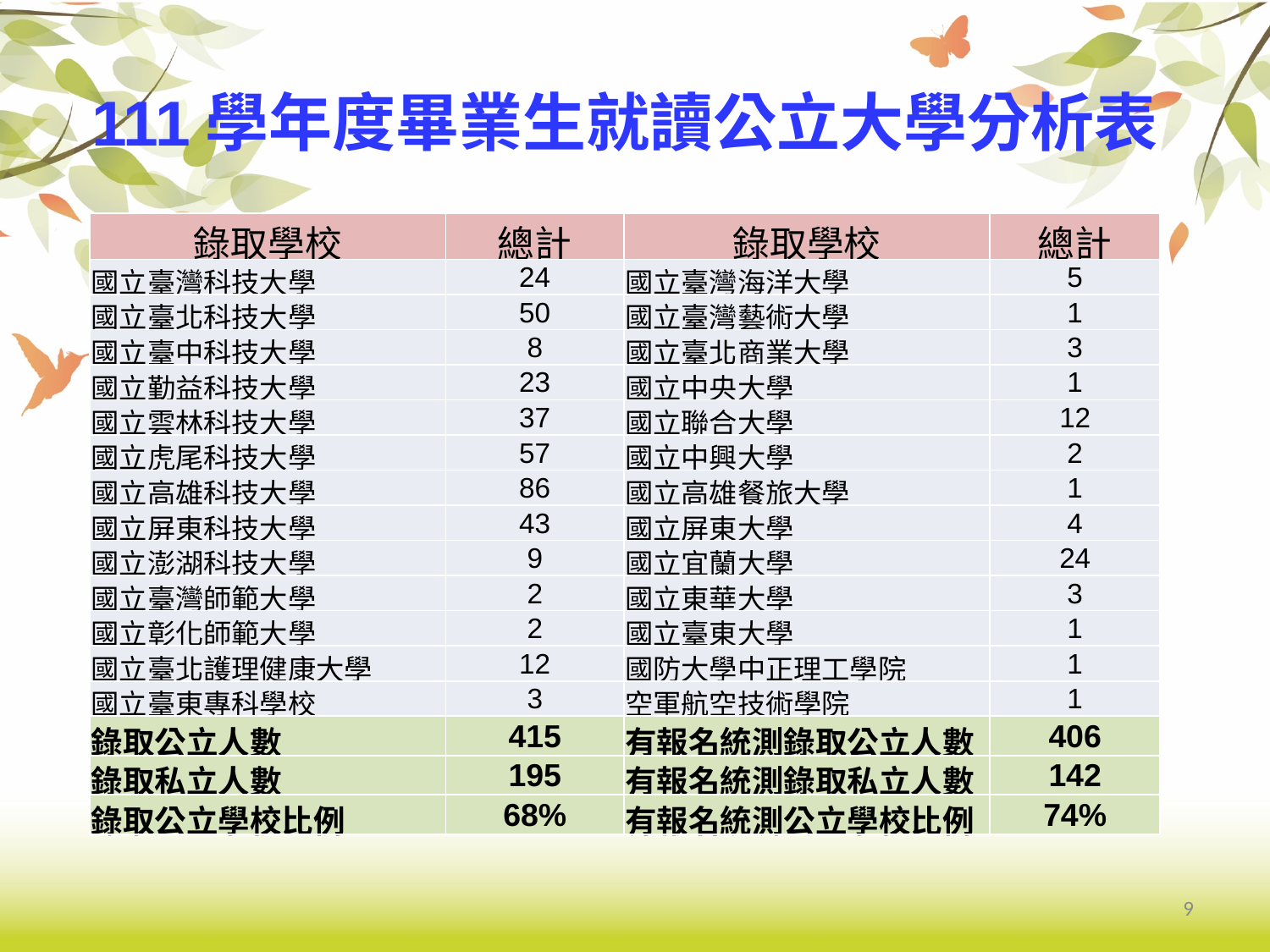

111學年度畢業生就讀公立大學分析表
| 錄取學校 | 總計 | 錄取學校 | 總計 |
| --- | --- | --- | --- |
| 國立臺灣科技大學 | 24 | 國立臺灣海洋大學 | 5 |
| 國立臺北科技大學 | 50 | 國立臺灣藝術大學 | 1 |
| 國立臺中科技大學 | 8 | 國立臺北商業大學 | 3 |
| 國立勤益科技大學 | 23 | 國立中央大學 | 1 |
| 國立雲林科技大學 | 37 | 國立聯合大學 | 12 |
| 國立虎尾科技大學 | 57 | 國立中興大學 | 2 |
| 國立高雄科技大學 | 86 | 國立高雄餐旅大學 | 1 |
| 國立屏東科技大學 | 43 | 國立屏東大學 | 4 |
| 國立澎湖科技大學 | 9 | 國立宜蘭大學 | 24 |
| 國立臺灣師範大學 | 2 | 國立東華大學 | 3 |
| 國立彰化師範大學 | 2 | 國立臺東大學 | 1 |
| 國立臺北護理健康大學 | 12 | 國防大學中正理工學院 | 1 |
| 國立臺東專科學校 | 3 | 空軍航空技術學院 | 1 |
| 錄取公立人數 | 415 | 有報名統測錄取公立人數 | 406 |
| 錄取私立人數 | 195 | 有報名統測錄取私立人數 | 142 |
| 錄取公立學校比例 | 68% | 有報名統測公立學校比例 | 74% |
9